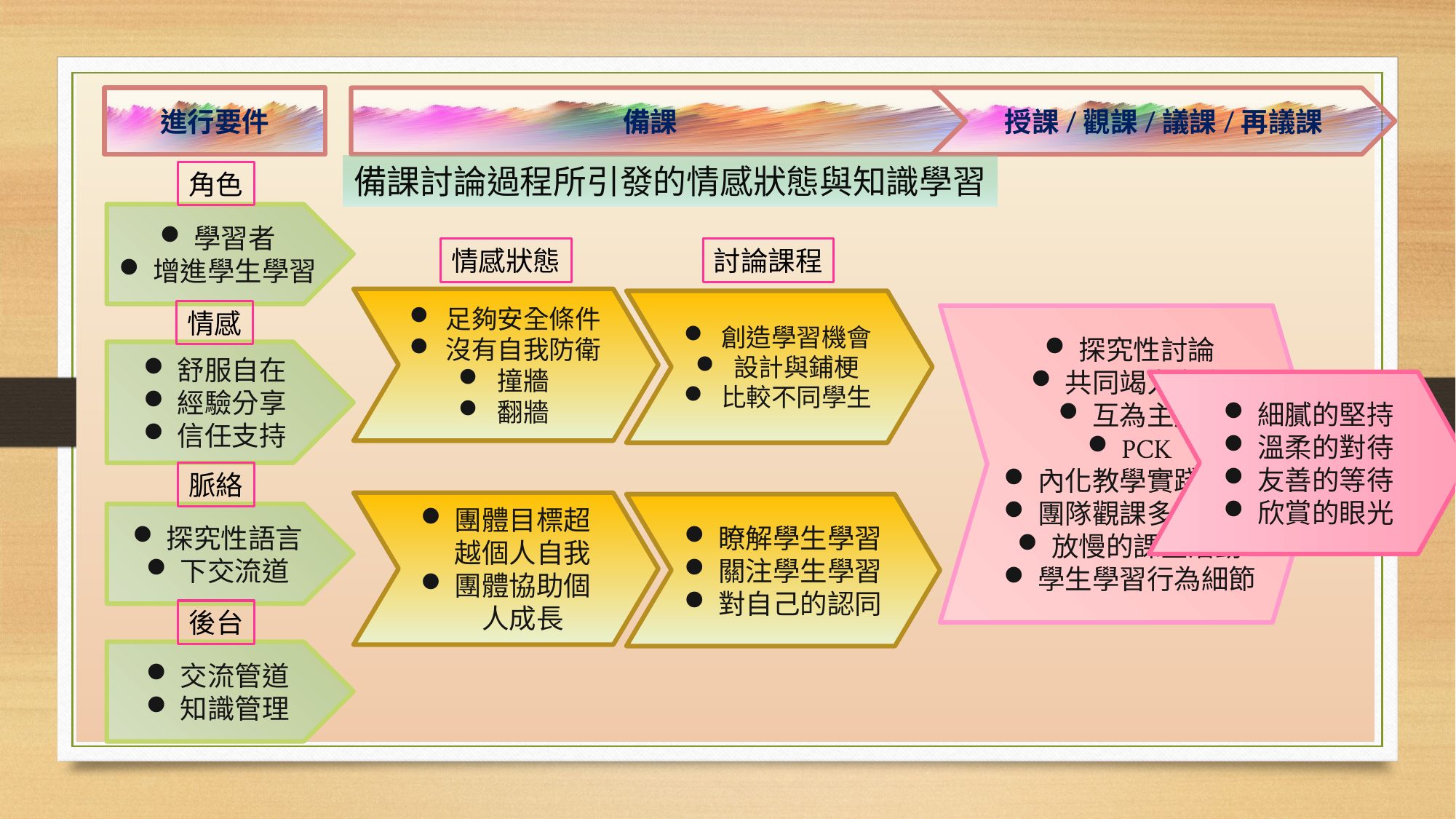

進行要件
備課
授課/觀課/議課/再議課
備課討論過程所引發的情感狀態與知識學習
角色
學習者
增進學生學習
情感
舒服自在
經驗分享
信任支持
脈絡
探究性語言
下交流道
後台
交流管道
知識管理
情感狀態
足夠安全條件
沒有自我防衛
撞牆
翻牆
團體目標超越個人自我
團體協助個人成長
討論課程
創造學習機會
設計與鋪梗
比較不同學生
瞭解學生學習
關注學生學習
對自己的認同
探究性討論
共同竭力參與
互為主體
PCK
內化教學實踐知識
團隊觀課多重角度
放慢的課堂活動
學生學習行為細節
細膩的堅持
溫柔的對待
友善的等待
欣賞的眼光